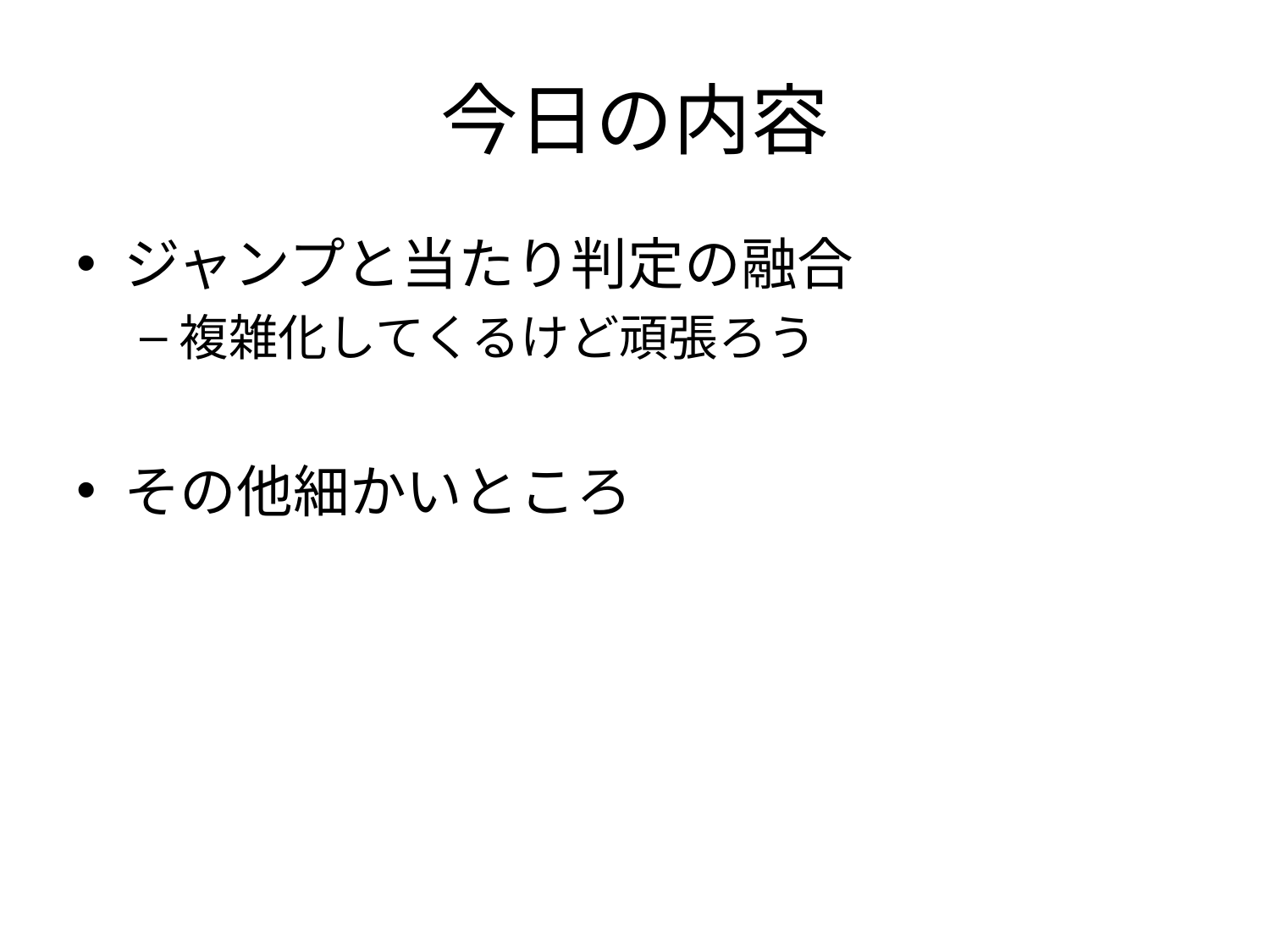

# 今日の内容
ジャンプと当たり判定の融合
複雑化してくるけど頑張ろう

その他細かいところ